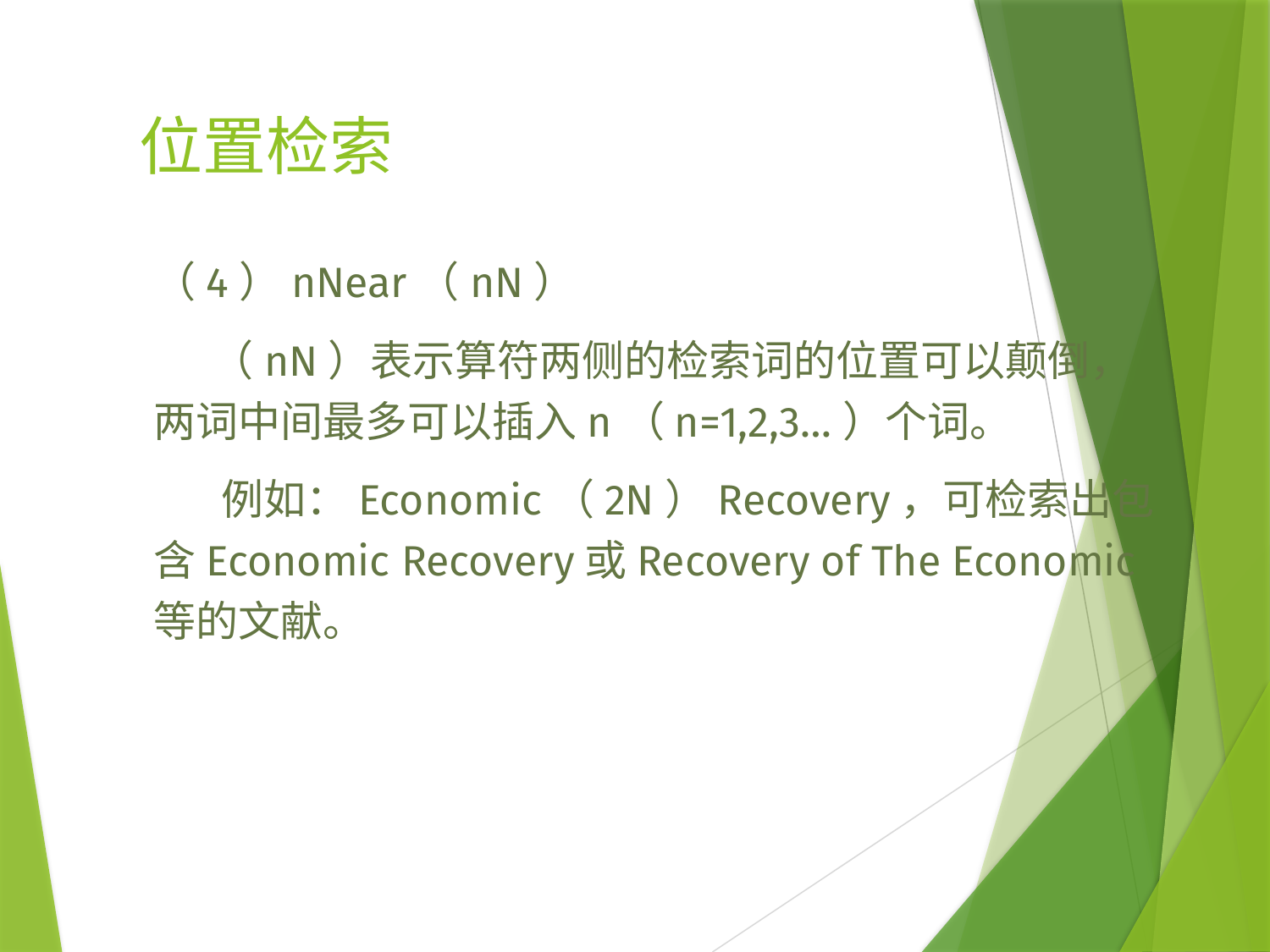

# 位置检索
（4）nNear（nN）
     （nN）表示算符两侧的检索词的位置可以颠倒，两词中间最多可以插入n（n=1,2,3…）个词。
      例如：Economic（2N）Recovery，可检索出包含Economic Recovery或Recovery of The Economic等的文献。